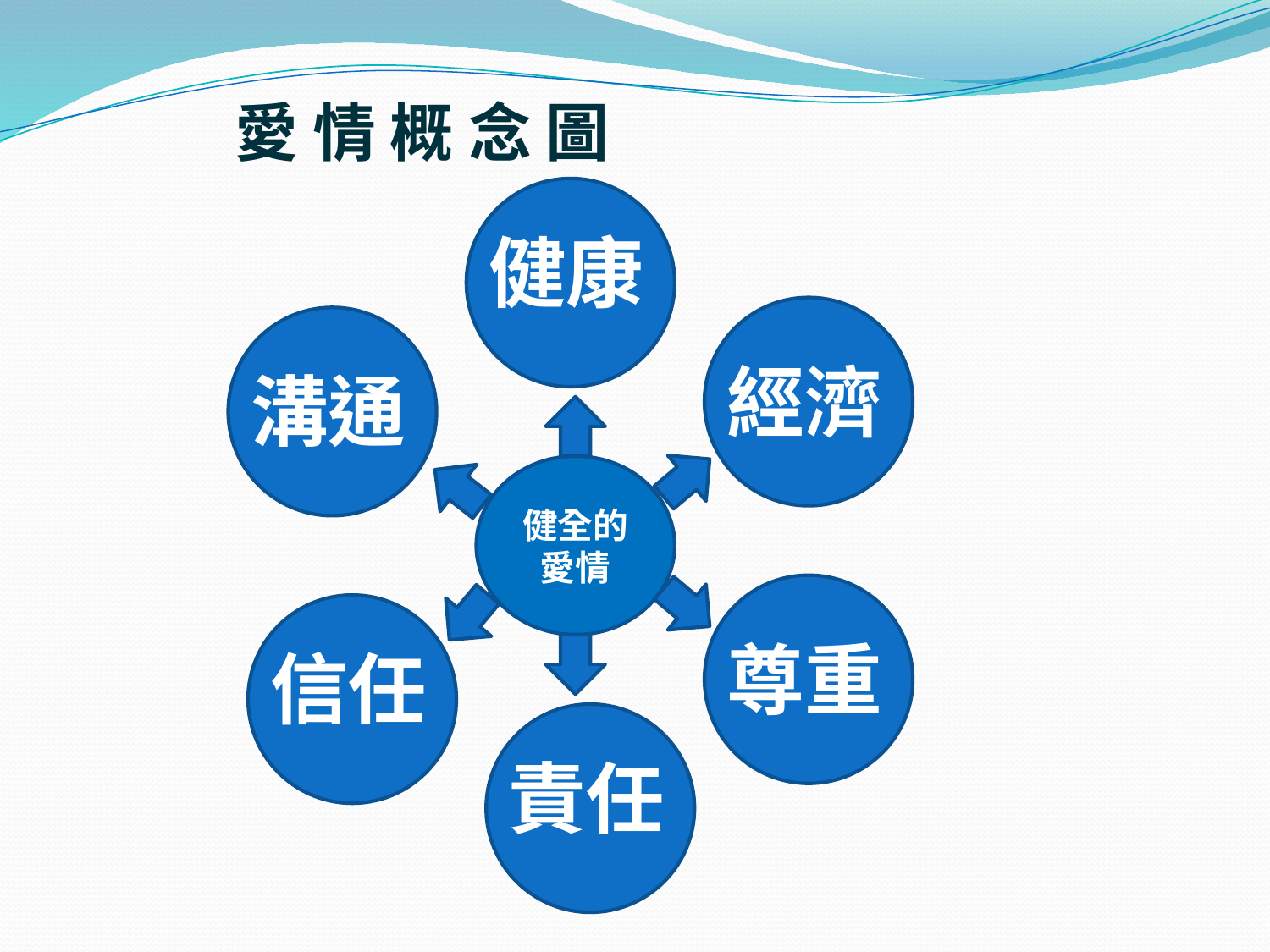

愛 情 概 念 圖

健康

經濟

溝通

健全的愛情

尊重

信任

責任